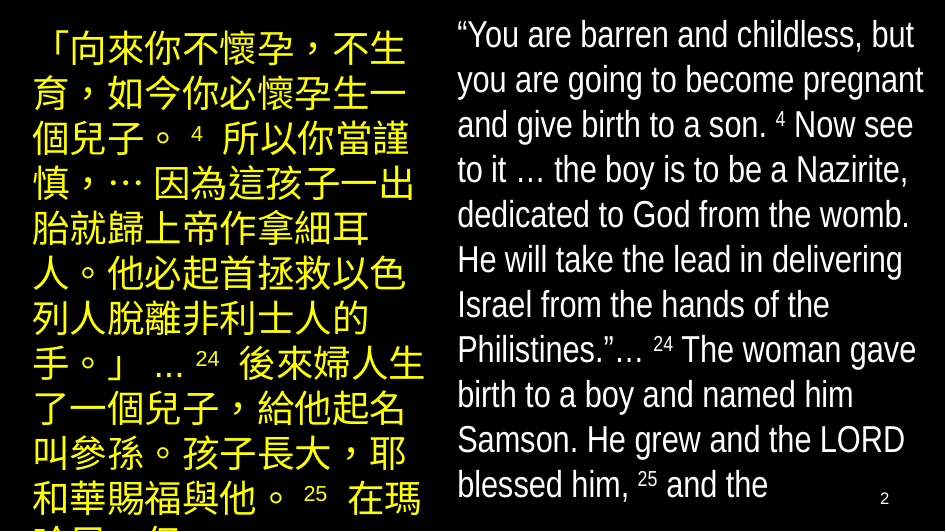

“You are barren and childless, but you are going to become pregnant and give birth to a son. 4 Now see to it … the boy is to be a Nazirite, dedicated to God from the womb. He will take the lead in delivering Israel from the hands of the Philistines.”… 24 The woman gave birth to a boy and named him Samson. He grew and the Lord blessed him, 25 and the

「向來你不懷孕，不生育，如今你必懷孕生一個兒子。4 所以你當謹慎，… 因為這孩子一出胎就歸上帝作拿細耳人。他必起首拯救以色列人脫離非利士人的手。」... 24 後來婦人生了一個兒子，給他起名叫參孫。孩子長大，耶和華賜福與他。25 在瑪哈尼•但，
2